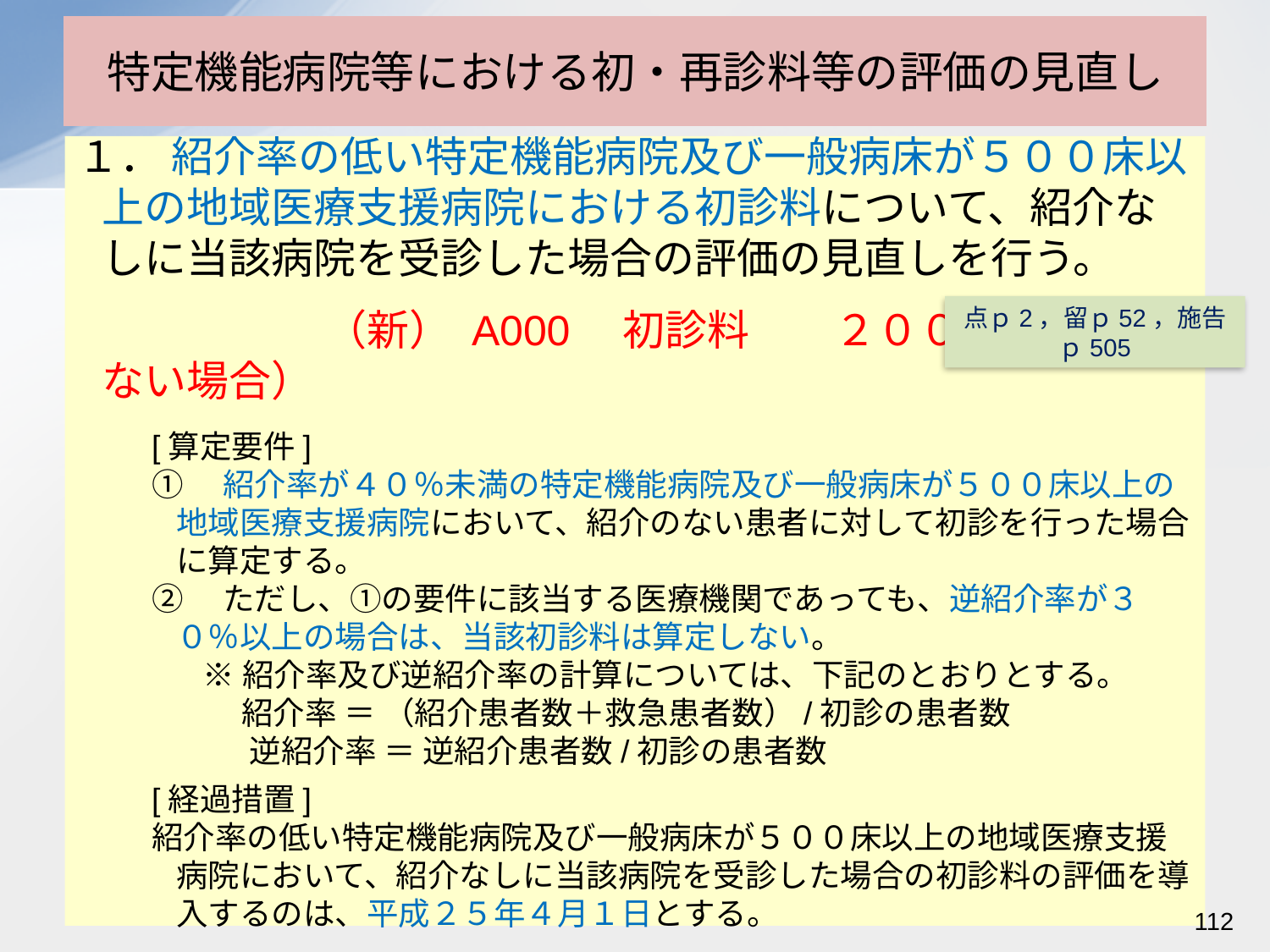

# 特定機能病院等における初・再診料等の評価の見直し
１． 紹介率の低い特定機能病院及び一般病床が５００床以上の地域医療支援病院における初診料について、紹介なしに当該病院を受診した場合の評価の見直しを行う。
　　　　　　　（新） A000　初診料　　２００点（紹介のない場合）
[算定要件]
①　紹介率が４０％未満の特定機能病院及び一般病床が５００床以上の地域医療支援病院において、紹介のない患者に対して初診を行った場合に算定する。
②　ただし、①の要件に該当する医療機関であっても、逆紹介率が３０％以上の場合は、当該初診料は算定しない。
※紹介率及び逆紹介率の計算については、下記のとおりとする。
　 紹介率 ＝ （紹介患者数＋救急患者数）/初診の患者数
 　逆紹介率 ＝ 逆紹介患者数/初診の患者数
[経過措置]
紹介率の低い特定機能病院及び一般病床が５００床以上の地域医療支援病院において、紹介なしに当該病院を受診した場合の初診料の評価を導入するのは、平成２５年４月１日とする。
点ｐ2，留ｐ52，施告ｐ505
112